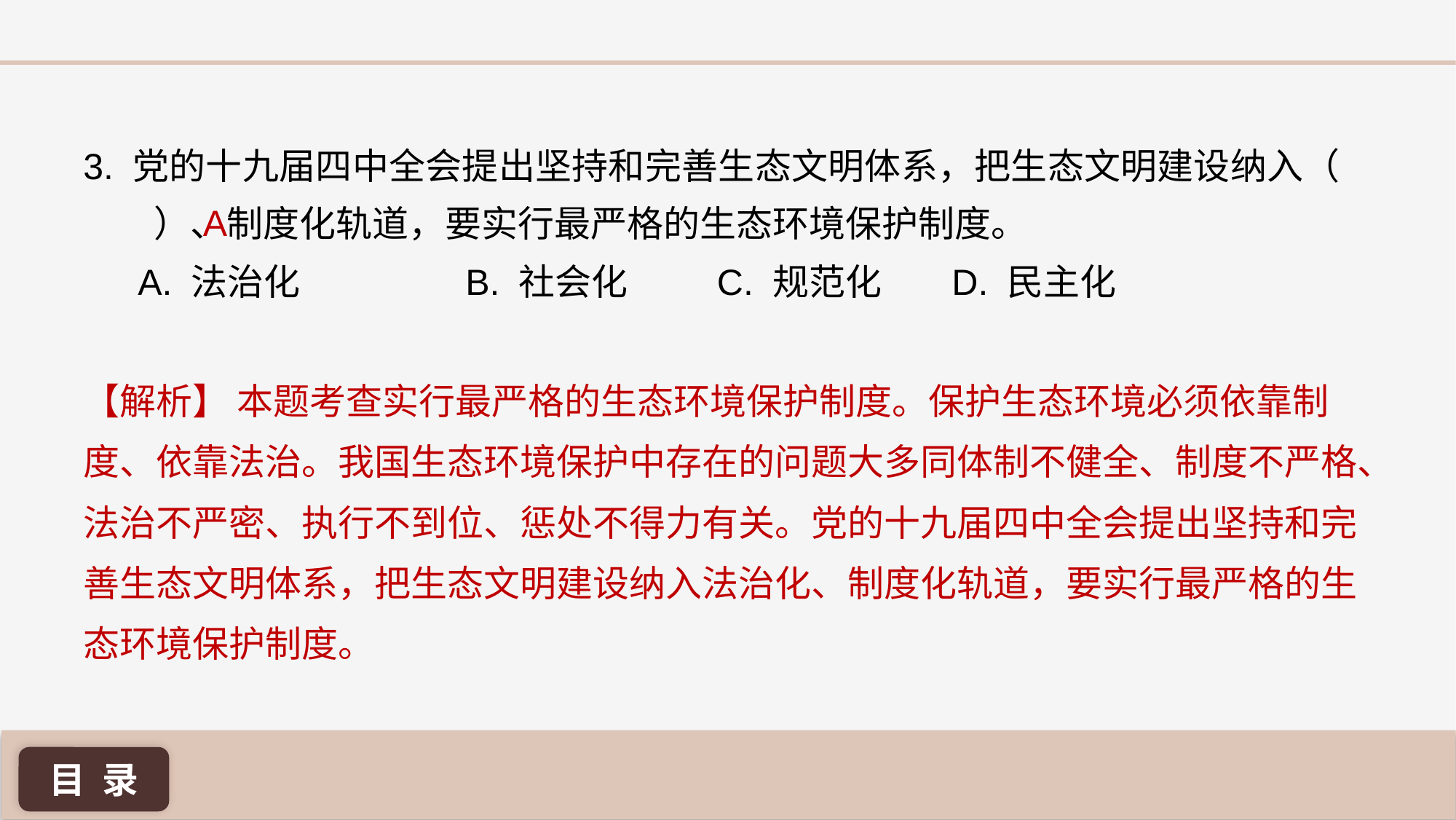

3. 党的十九届四中全会提出坚持和完善生态文明体系，把生态文明建设纳入（        ）、制度化轨道，要实行最严格的生态环境保护制度。
A. 法治化	 	B. 社会化 	   C. 规范化	     D. 民主化
A
【解析】 本题考查实行最严格的生态环境保护制度。保护生态环境必须依靠制度、依靠法治。我国生态环境保护中存在的问题大多同体制不健全、制度不严格、法治不严密、执行不到位、惩处不得力有关。党的十九届四中全会提出坚持和完善生态文明体系，把生态文明建设纳入法治化、制度化轨道，要实行最严格的生态环境保护制度。